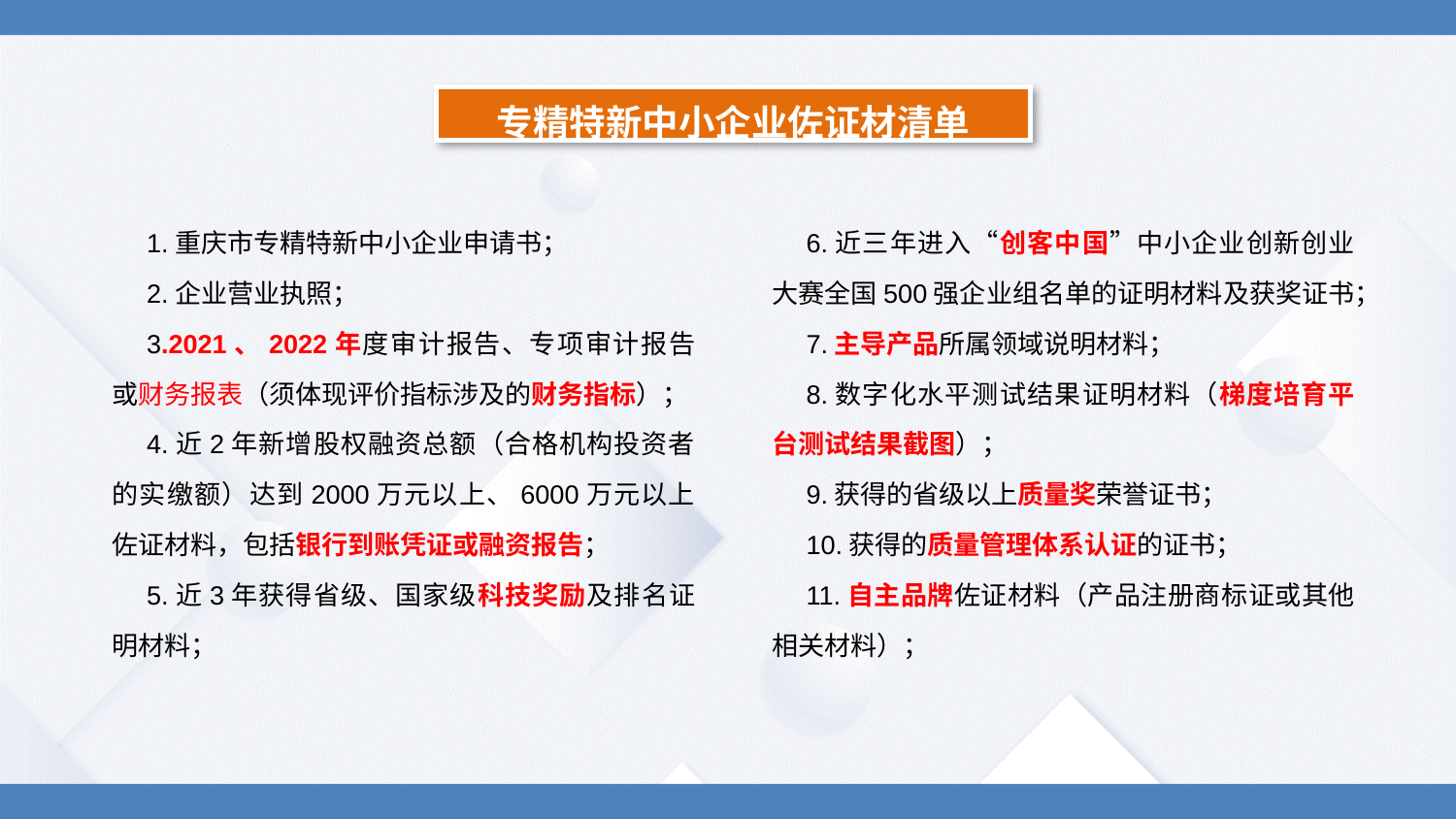

专精特新中小企业佐证材清单

1.重庆市专精特新中小企业申请书；
2.企业营业执照；
3.2021、2022年度审计报告、专项审计报告或财务报表（须体现评价指标涉及的财务指标）；
4.近2年新增股权融资总额（合格机构投资者的实缴额）达到2000万元以上、6000万元以上佐证材料，包括银行到账凭证或融资报告；
5.近3年获得省级、国家级科技奖励及排名证明材料；
6.近三年进入“创客中国”中小企业创新创业大赛全国500强企业组名单的证明材料及获奖证书；
7.主导产品所属领域说明材料；
8.数字化水平测试结果证明材料（梯度培育平台测试结果截图）；
9.获得的省级以上质量奖荣誉证书；
10.获得的质量管理体系认证的证书；
11.自主品牌佐证材料（产品注册商标证或其他相关材料）；